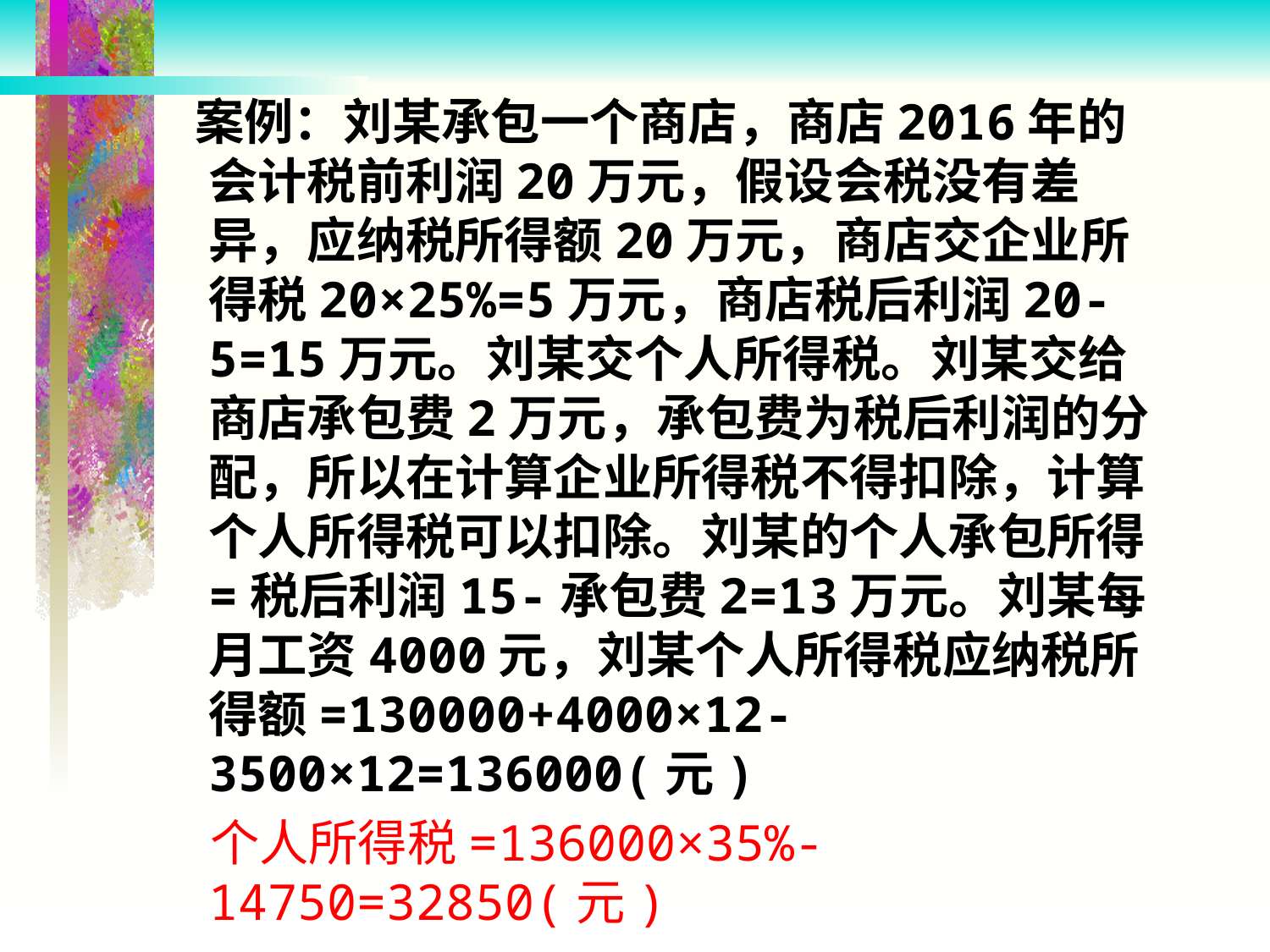

案例：刘某承包一个商店，商店2016年的会计税前利润20万元，假设会税没有差异，应纳税所得额20万元，商店交企业所得税20×25%=5万元，商店税后利润20-5=15万元。刘某交个人所得税。刘某交给商店承包费2万元，承包费为税后利润的分配，所以在计算企业所得税不得扣除，计算个人所得税可以扣除。刘某的个人承包所得=税后利润15-承包费2=13万元。刘某每月工资4000元，刘某个人所得税应纳税所得额=130000+4000×12-3500×12=136000(元)
　个人所得税=136000×35%-14750=32850(元)